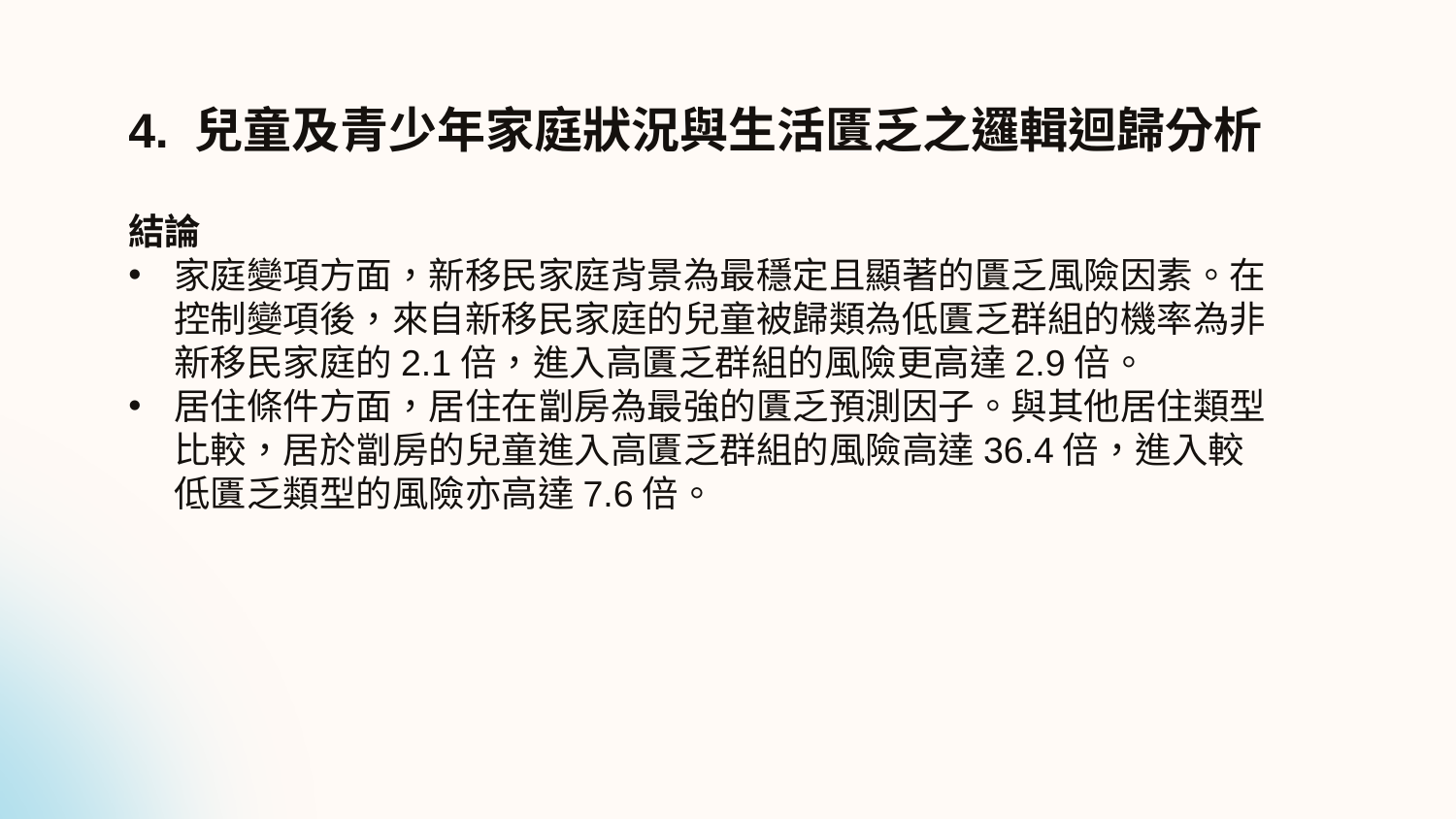

# 4. 兒童及青少年家庭狀況與生活匱乏之邏輯迴歸分析
結論
家庭變項方面，新移民家庭背景為最穩定且顯著的匱乏風險因素。在控制變項後，來自新移民家庭的兒童被歸類為低匱乏群組的機率為非新移民家庭的2.1倍，進入高匱乏群組的風險更高達2.9倍。
居住條件方面，居住在劏房為最強的匱乏預測因子。與其他居住類型比較，居於劏房的兒童進入高匱乏群組的風險高達36.4倍，進入較低匱乏類型的風險亦高達7.6倍。